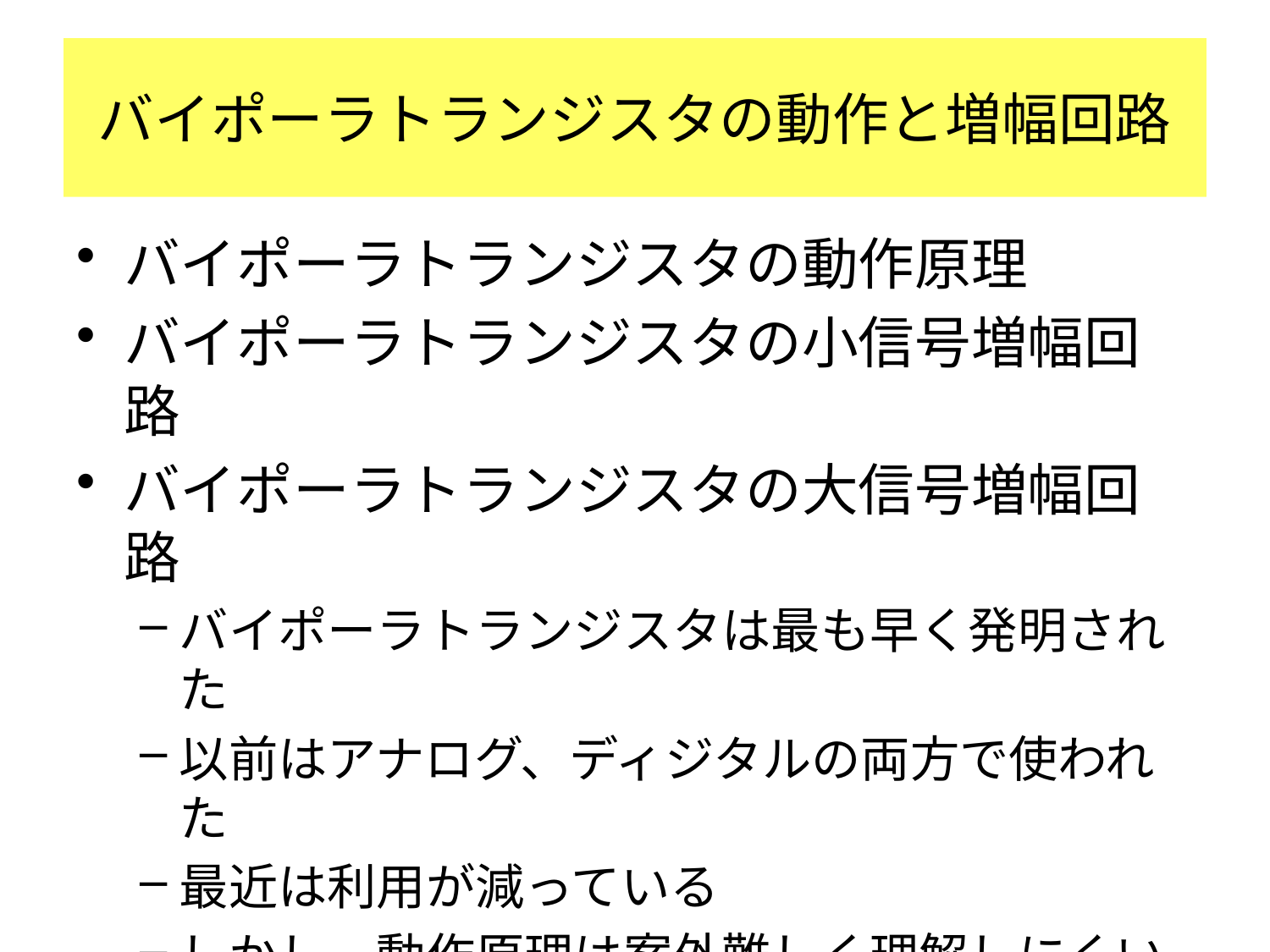

# バイポーラトランジスタの動作と増幅回路
バイポーラトランジスタの動作原理
バイポーラトランジスタの小信号増幅回路
バイポーラトランジスタの大信号増幅回路
バイポーラトランジスタは最も早く発明された
以前はアナログ、ディジタルの両方で使われた
最近は利用が減っている
しかし、動作原理は案外難しく理解しにくい
とはいえ、古典なので説明せざるを得ない。。。。。